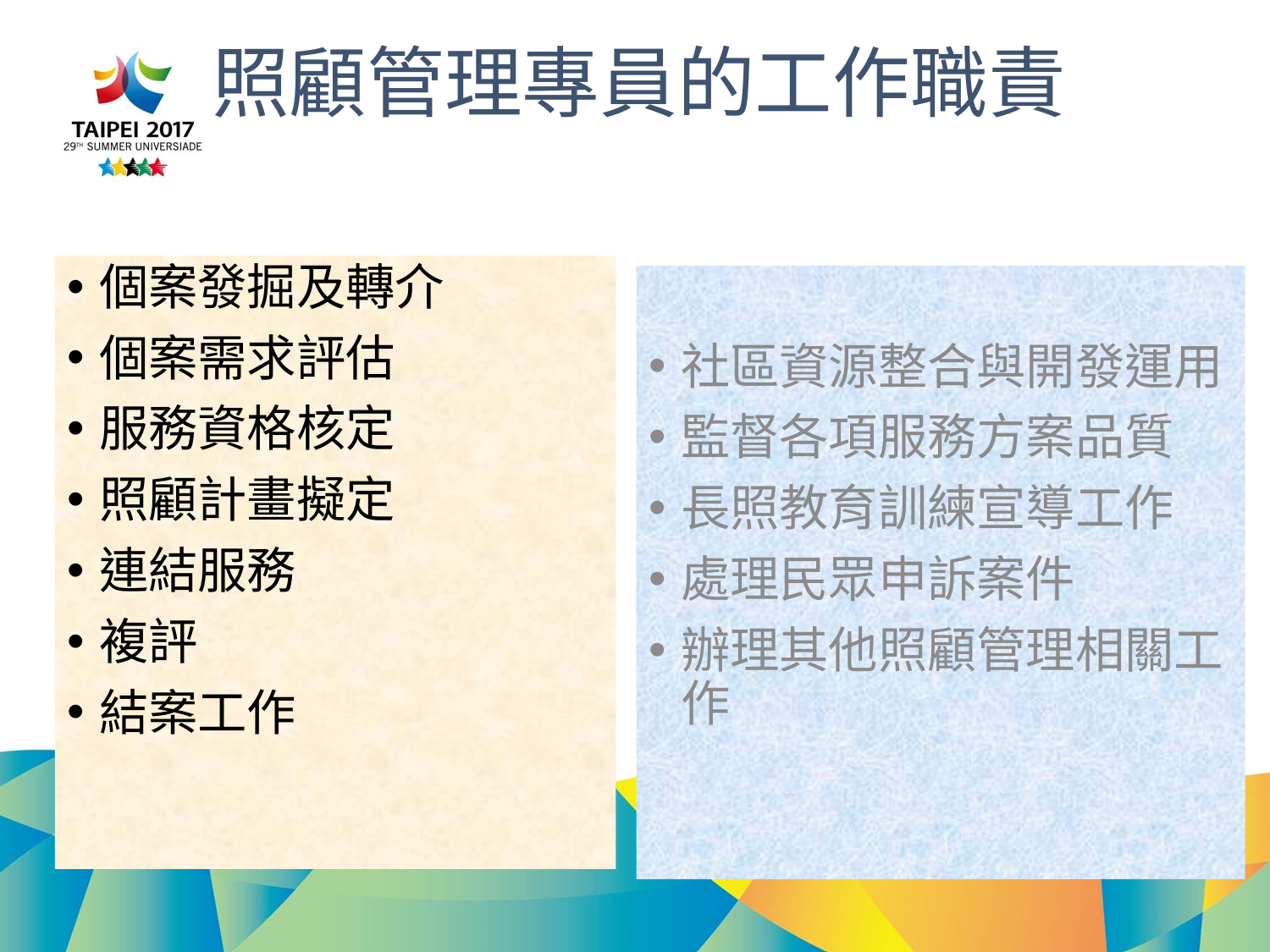

# 照顧管理專員的工作職責
個案發掘及轉介
個案需求評估
服務資格核定
照顧計畫擬定
連結服務
複評
結案工作
社區資源整合與開發運用
監督各項服務方案品質
長照教育訓練宣導工作
處理民眾申訴案件
辦理其他照顧管理相關工作